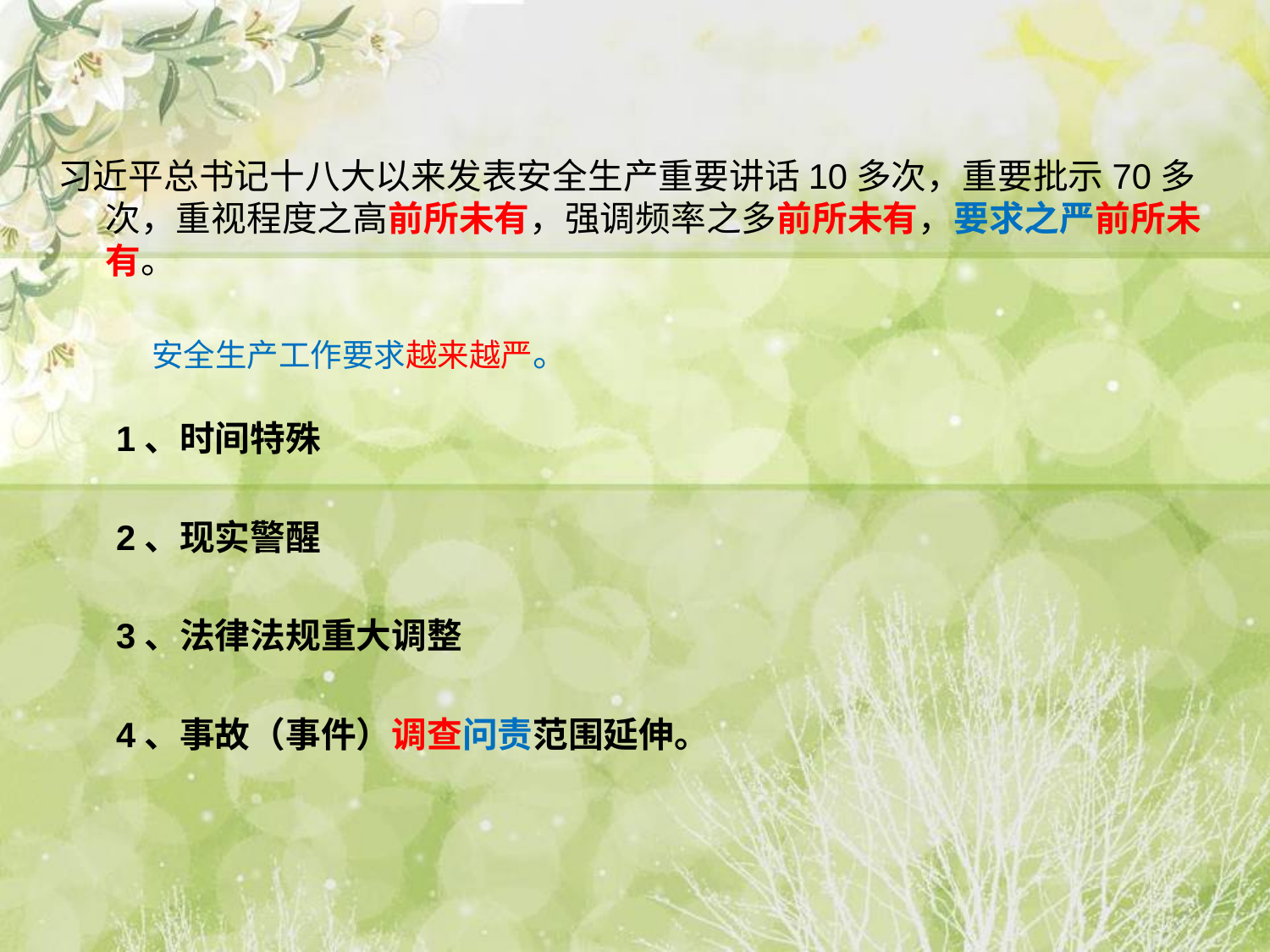

#
习近平总书记十八大以来发表安全生产重要讲话10多次，重要批示70多次，重视程度之高前所未有，强调频率之多前所未有，要求之严前所未有。

            安全生产工作要求越来越严。

      1、时间特殊

      2、现实警醒

      3、法律法规重大调整

      4、事故（事件）调查问责范围延伸。